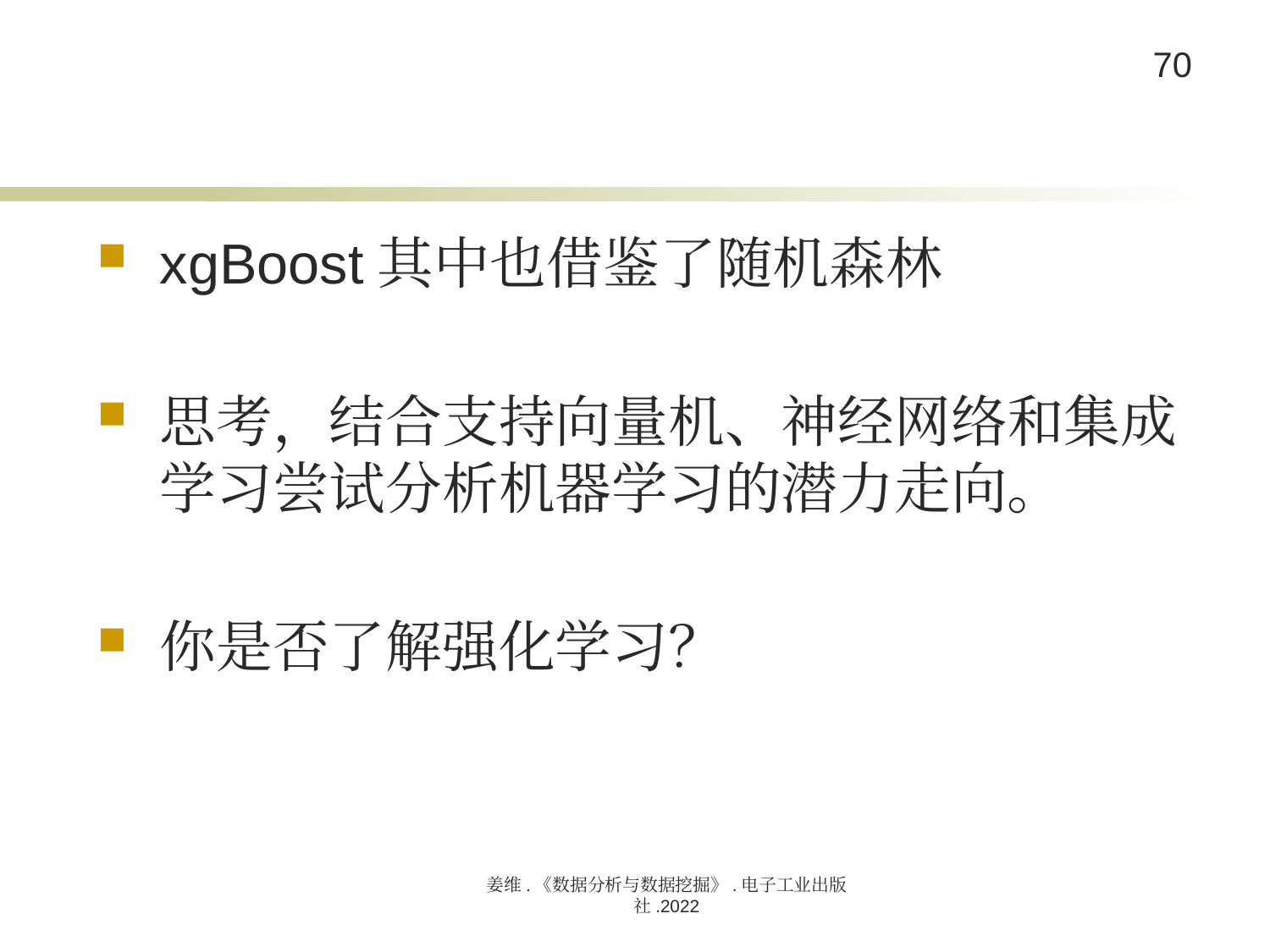

#
xgBoost其中也借鉴了随机森林

思考，结合支持向量机、神经网络和集成学习尝试分析机器学习的潜力走向。

你是否了解强化学习？
姜维.《数据分析与数据挖掘》.电子工业出版社.2022